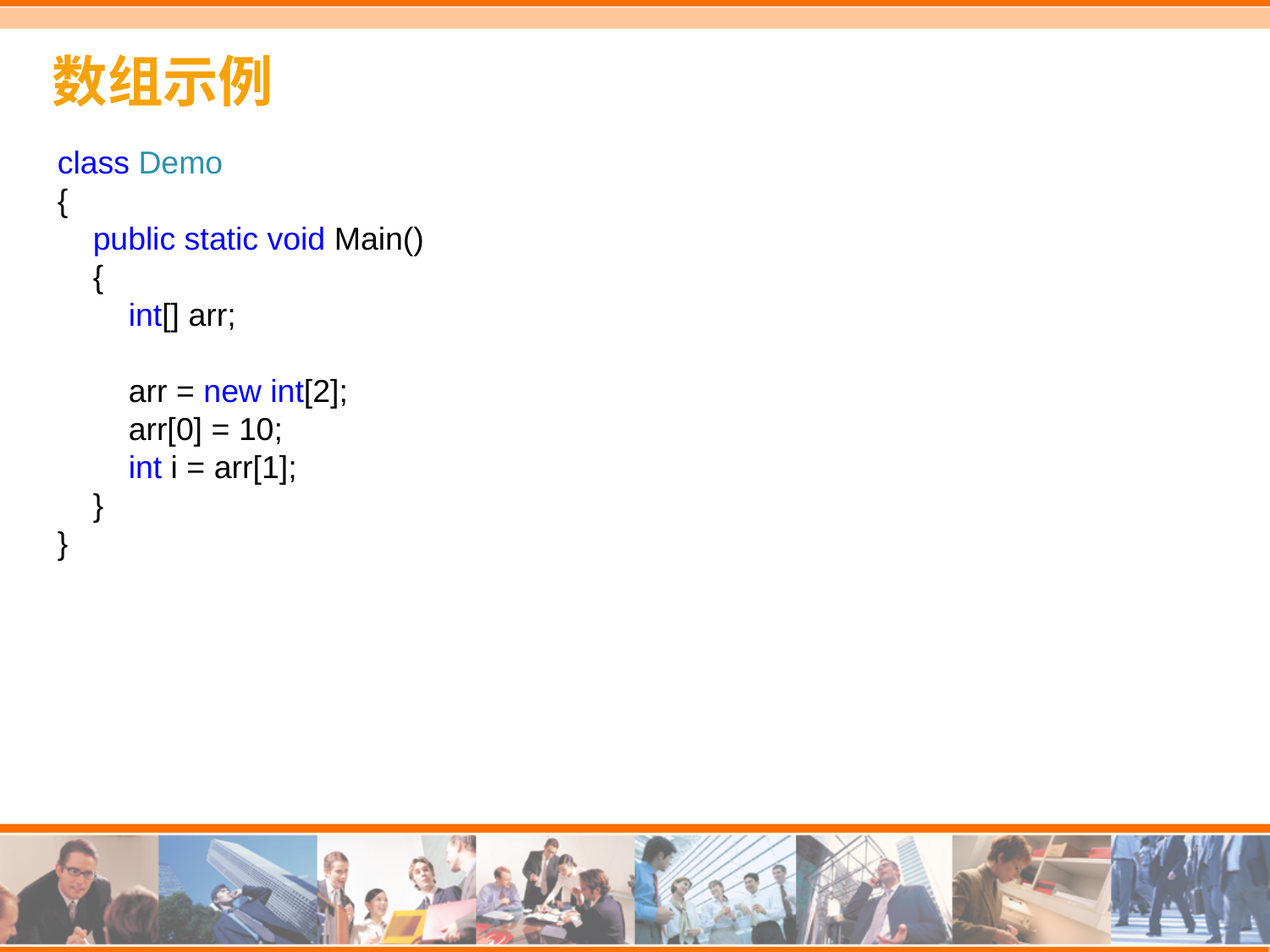

# 数组示例
class Demo
{
    public static void Main()
    {
        int[] arr;

        arr = new int[2];
        arr[0] = 10;
        int i = arr[1];
    }
}